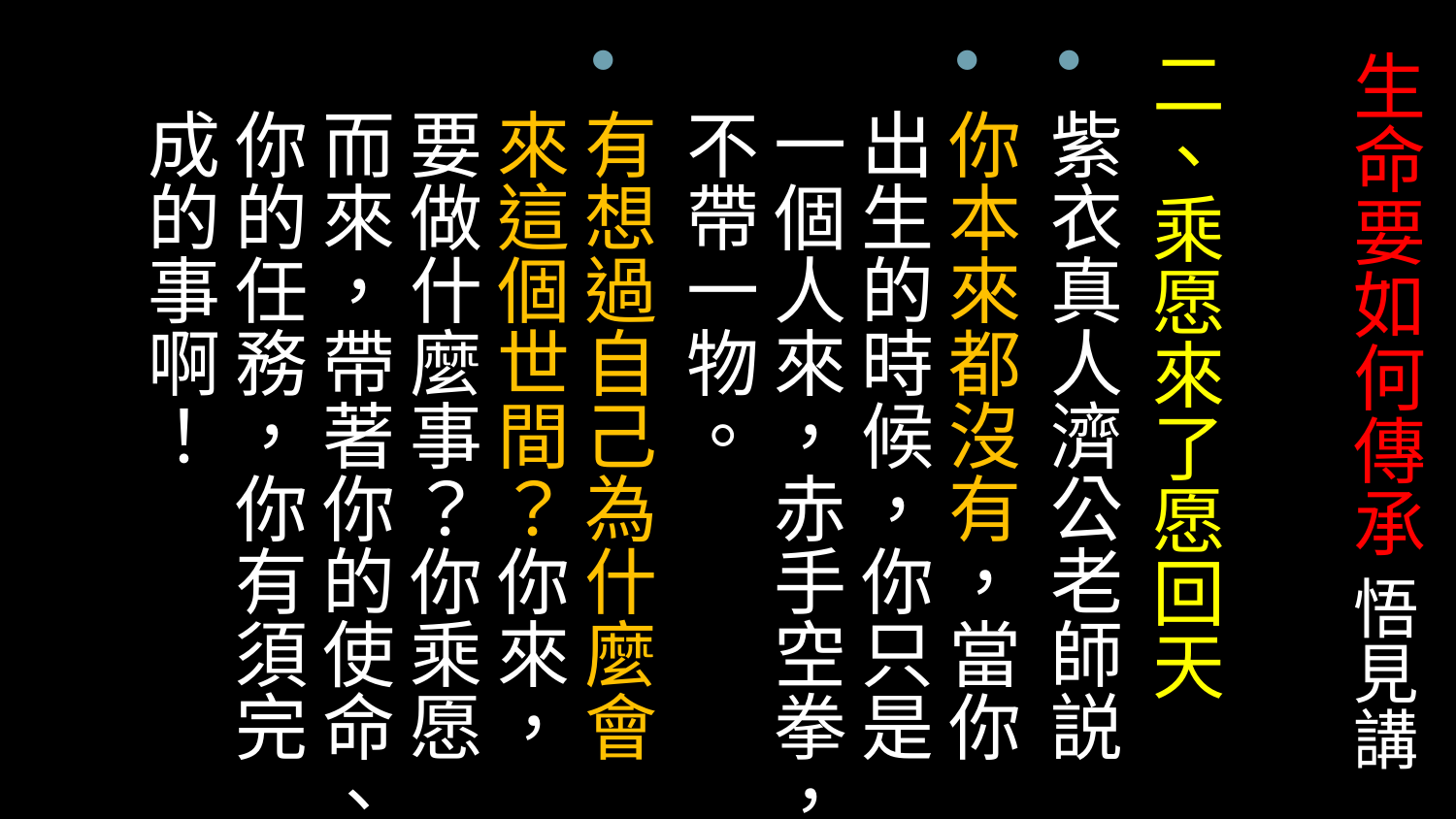

二、乘愿來了愿回天
紫衣真人濟公老師説
你本來都沒有，當你出生的時候，你只是一個人來，赤手空拳，不帶一物。
有想過自己為什麼會來這個世間？你來，要做什麼事？你乘愿而來，帶著你的使命、你的任務，你有須完成的事啊！

# 生命要如何傳承 悟見講